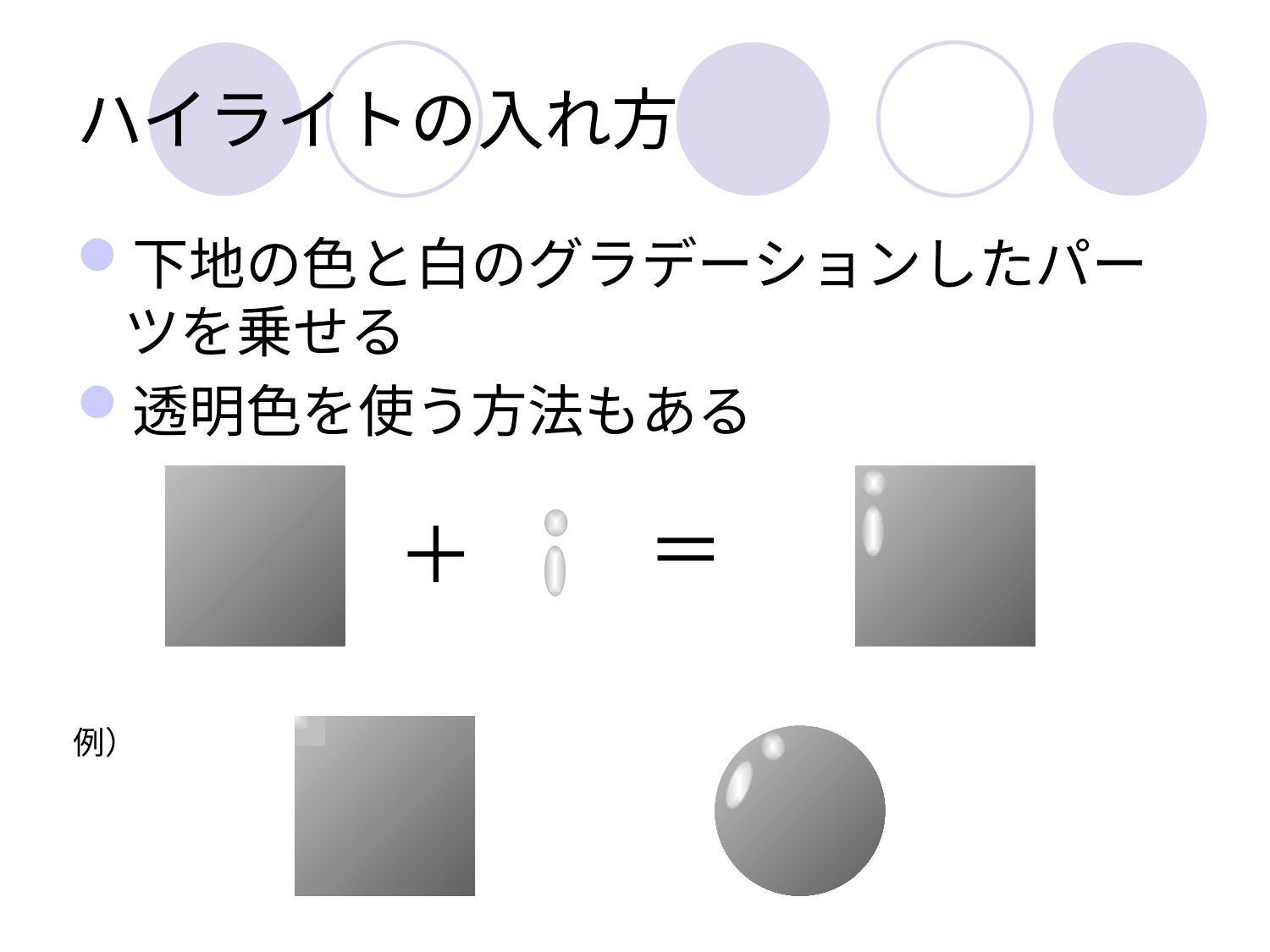

# ハイライトの入れ方
下地の色と白のグラデーションしたパーツを乗せる
透明色を使う方法もある

＝
＋

例）